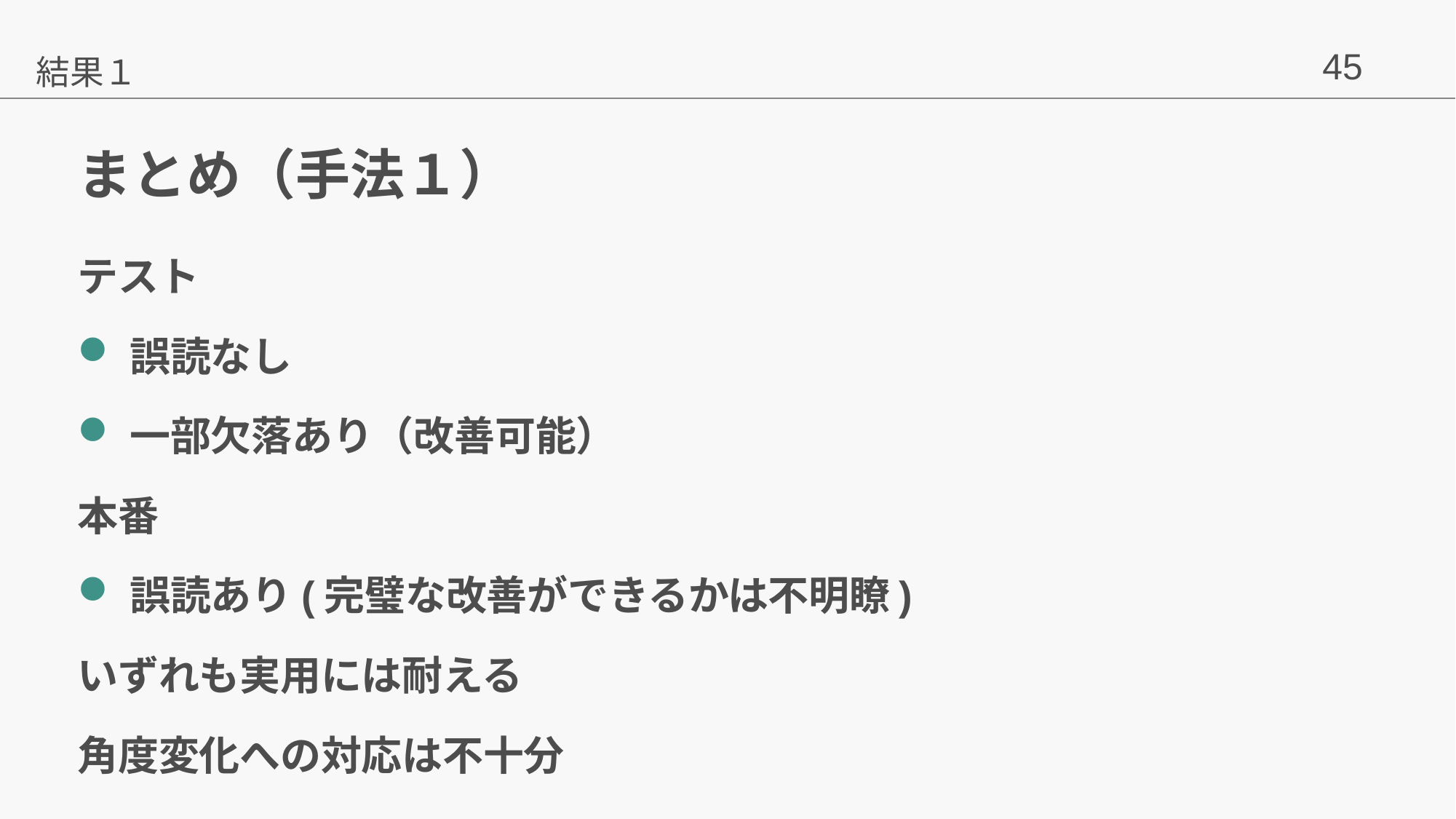

結果１
# まとめ（手法１）
テスト
誤読なし
一部欠落あり（改善可能）
本番
誤読あり(完璧な改善ができるかは不明瞭)
いずれも実用には耐える
角度変化への対応は不十分